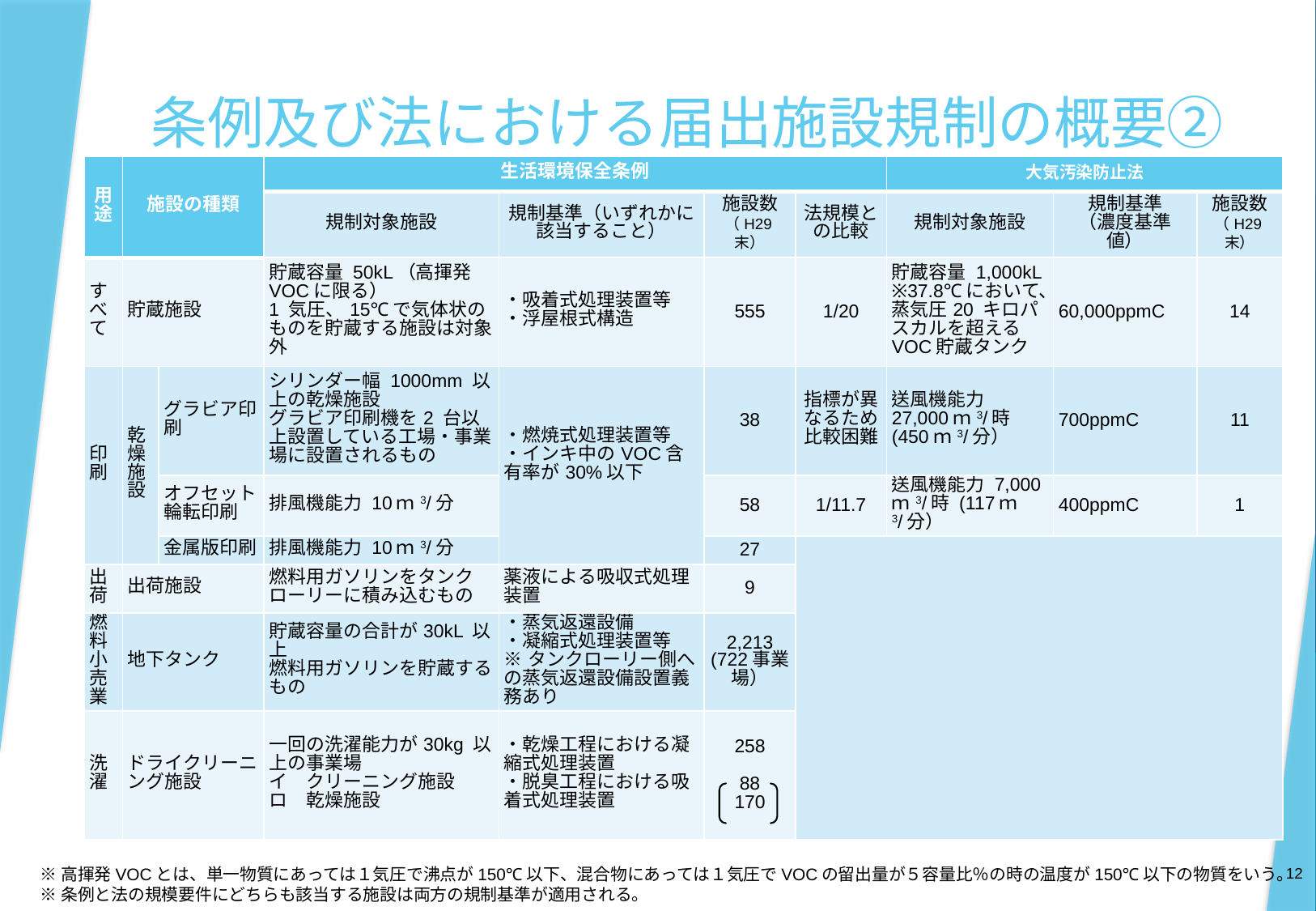

# 条例及び法における届出施設規制の概要②
| 用途 | 施設の種類 |  | 生活環境保全条例 |  |  |  | 大気汚染防止法 |  |  |
| --- | --- | --- | --- | --- | --- | --- | --- | --- | --- |
|  |  |  | 規制対象施設 | 規制基準（いずれかに該当すること） | 施設数（H29末） | 法規模との比較 | 規制対象施設 | 規制基準 （濃度基準値） | 施設数（H29末） |
| すべて | 貯蔵施設 |  | 貯蔵容量 50kL（高揮発VOCに限る） 1 気圧、15℃で気体状のものを貯蔵する施設は対象外 | ・吸着式処理装置等 ・浮屋根式構造 | 555 | 1/20 | 貯蔵容量 1,000kL ※37.8℃において、蒸気圧20 キロパスカルを超えるVOC貯蔵タンク | 60,000ppmC | 14 |
| 印刷 | 乾燥施設 | グラビア印刷 | シリンダー幅 1000mm 以上の乾燥施設 グラビア印刷機を2 台以上設置している工場・事業場に設置されるもの | ・燃焼式処理装置等 ・インキ中のVOC含有率が30%以下 | 38 | 指標が異なるため比較困難 | 送風機能力 27,000ｍ3/時 (450ｍ3/分） | 700ppmC | 11 |
|  |  | オフセット輪転印刷 | 排風機能力 10ｍ3/分 |  | 58 | 1/11.7 | 送風機能力 7,000ｍ3/時 (117ｍ3/分） | 400ppmC | 1 |
|  |  | 金属版印刷 | 排風機能力 10ｍ3/分 |  | 27 |  |  |  |  |
| 出荷 | 出荷施設 |  | 燃料用ガソリンをタンクローリーに積み込むもの | 薬液による吸収式処理装置 | 9 |  |  |  |  |
| 燃料小売業 | 地下タンク |  | 貯蔵容量の合計が30kL 以上 燃料用ガソリンを貯蔵するもの | ・蒸気返還設備 ・凝縮式処理装置等 ※タンクローリー側への蒸気返還設備設置義務あり | 2,213 (722事業場） |  |  |  |  |
| 洗濯 | ドライクリーニング施設 |  | 一回の洗濯能力が30kg 以上の事業場 イ　クリーニング施設 ロ　乾燥施設 | ・乾燥工程における凝縮式処理装置 ・脱臭工程における吸着式処理装置 | 258 88 170 |  |  |  |  |

12
※高揮発VOCとは、単一物質にあっては１気圧で沸点が150℃以下、混合物にあっては１気圧でVOCの留出量が５容量比％の時の温度が150℃以下の物質をいう。
※条例と法の規模要件にどちらも該当する施設は両方の規制基準が適用される。